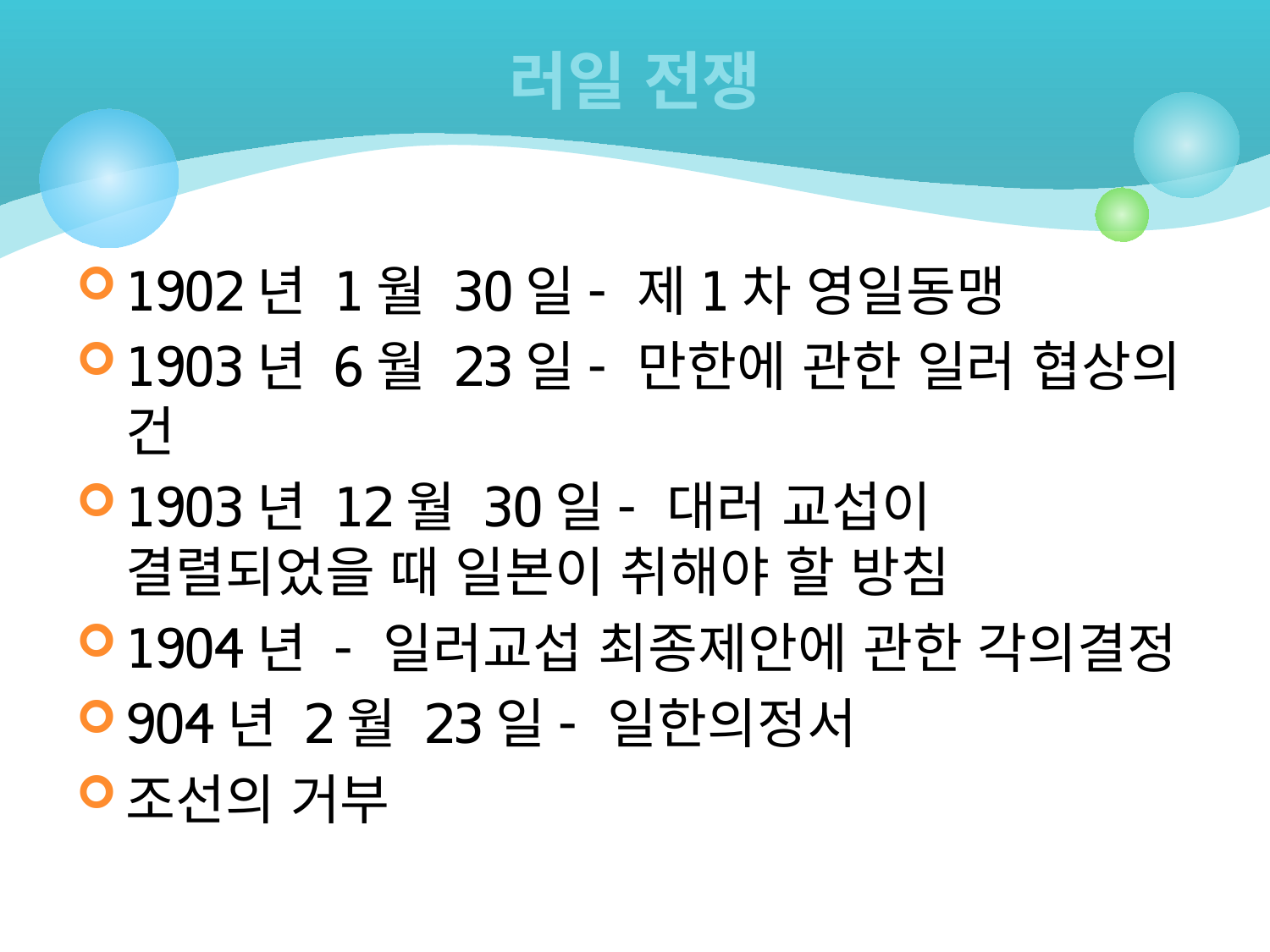

# 러일 전쟁
1902년 1월 30일- 제1차 영일동맹
1903년 6월 23일- 만한에 관한 일러 협상의 건
1903년 12월 30일- 대러 교섭이 결렬되었을 때 일본이 취해야 할 방침
1904년 - 일러교섭 최종제안에 관한 각의결정
904년 2월 23일- 일한의정서
조선의 거부